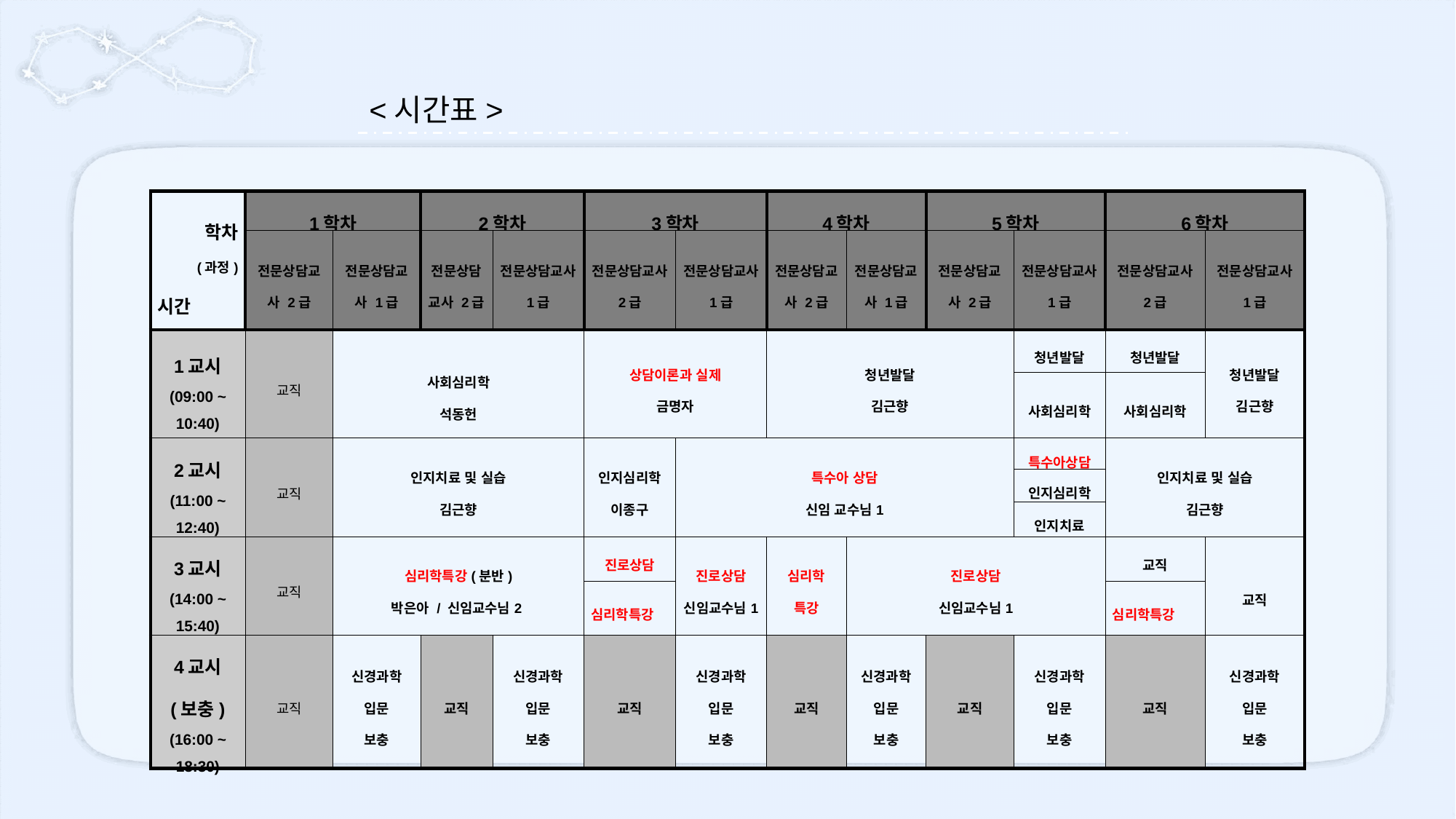

<시간표>
| 학차 (과정) 시간 | 1학차 |  | 2학차 |  | 3학차 |  | 4학차 |  | 5학차 |  | 6학차 |  |
| --- | --- | --- | --- | --- | --- | --- | --- | --- | --- | --- | --- | --- |
|  | 전문상담교사 2급 | 전문상담교사 1급 | 전문상담교사 2급 | 전문상담교사 1급 | 전문상담교사 2급 | 전문상담교사 1급 | 전문상담교사 2급 | 전문상담교사 1급 | 전문상담교사 2급 | 전문상담교사 1급 | 전문상담교사 2급 | 전문상담교사 1급 |
| 1교시 (09:00 ~ 10:40) | 교직 | 사회심리학 석동헌 |  |  | 상담이론과 실제 금명자 |  | 청년발달 김근향 |  |  | 청년발달 | 청년발달 | 청년발달 김근향 |
|  |  |  |  |  |  |  |  |  |  | 사회심리학 | 사회심리학 |  |
| 2교시 (11:00 ~ 12:40) | 교직 | 인지치료 및 실습 김근향 |  |  | 인지심리학 이종구 | 특수아 상담 신임 교수님1 |  |  |  | 특수아상담 | 인지치료 및 실습 김근향 |  |
|  |  |  |  |  |  |  |  |  |  | 인지심리학 |  |  |
|  |  |  |  |  |  |  |  |  |  | 인지치료 |  |  |
| 3교시 (14:00 ~ 15:40) | 교직 | 심리학특강(분반) 박은아 / 신임교수님2 |  |  | 진로상담 | 진로상담 신임교수님1 | 심리학 특강 | 진로상담 신임교수님1 |  |  | 교직 | 교직 |
|  |  |  |  |  | 심리학특강 |  |  |  |  |  | 심리학특강 |  |
| 4교시 (보충) (16:00 ~ 18:30) | 교직 | 신경과학 입문 보충 | 교직 | 신경과학 입문 보충 | 교직 | 신경과학 입문 보충 | 교직 | 신경과학 입문 보충 | 교직 | 신경과학 입문 보충 | 교직 | 신경과학 입문 보충 |